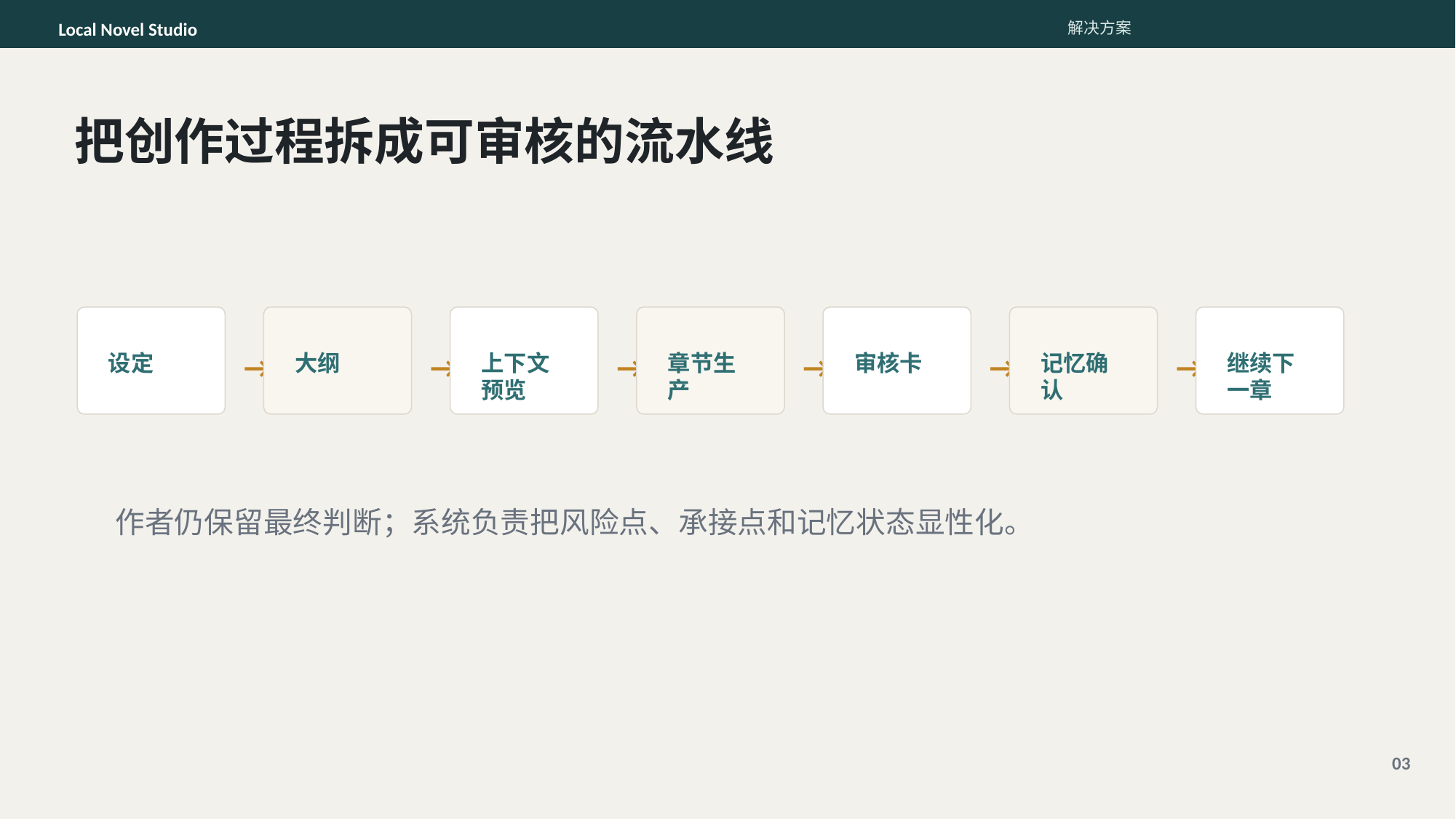

Local Novel Studio
解决方案
把创作过程拆成可审核的流水线

设定
→
大纲
→
上下文预览
→
章节生产
→
审核卡
→
记忆确认
→
继续下一章
作者仍保留最终判断；系统负责把风险点、承接点和记忆状态显性化。
03